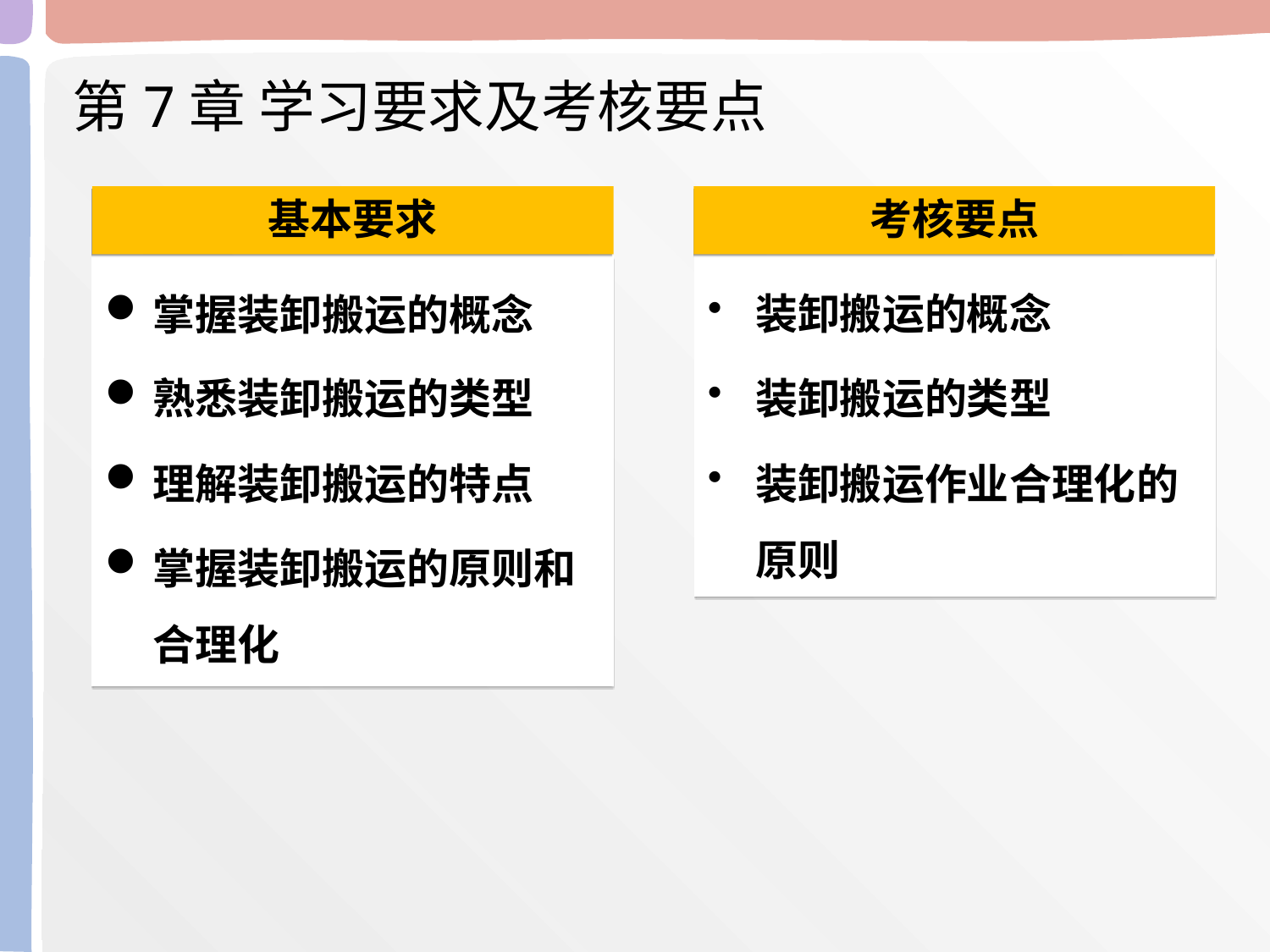

第7章 学习要求及考核要点
基本要求
考核要点
掌握装卸搬运的概念
熟悉装卸搬运的类型
理解装卸搬运的特点
掌握装卸搬运的原则和合理化
装卸搬运的概念
装卸搬运的类型
装卸搬运作业合理化的原则